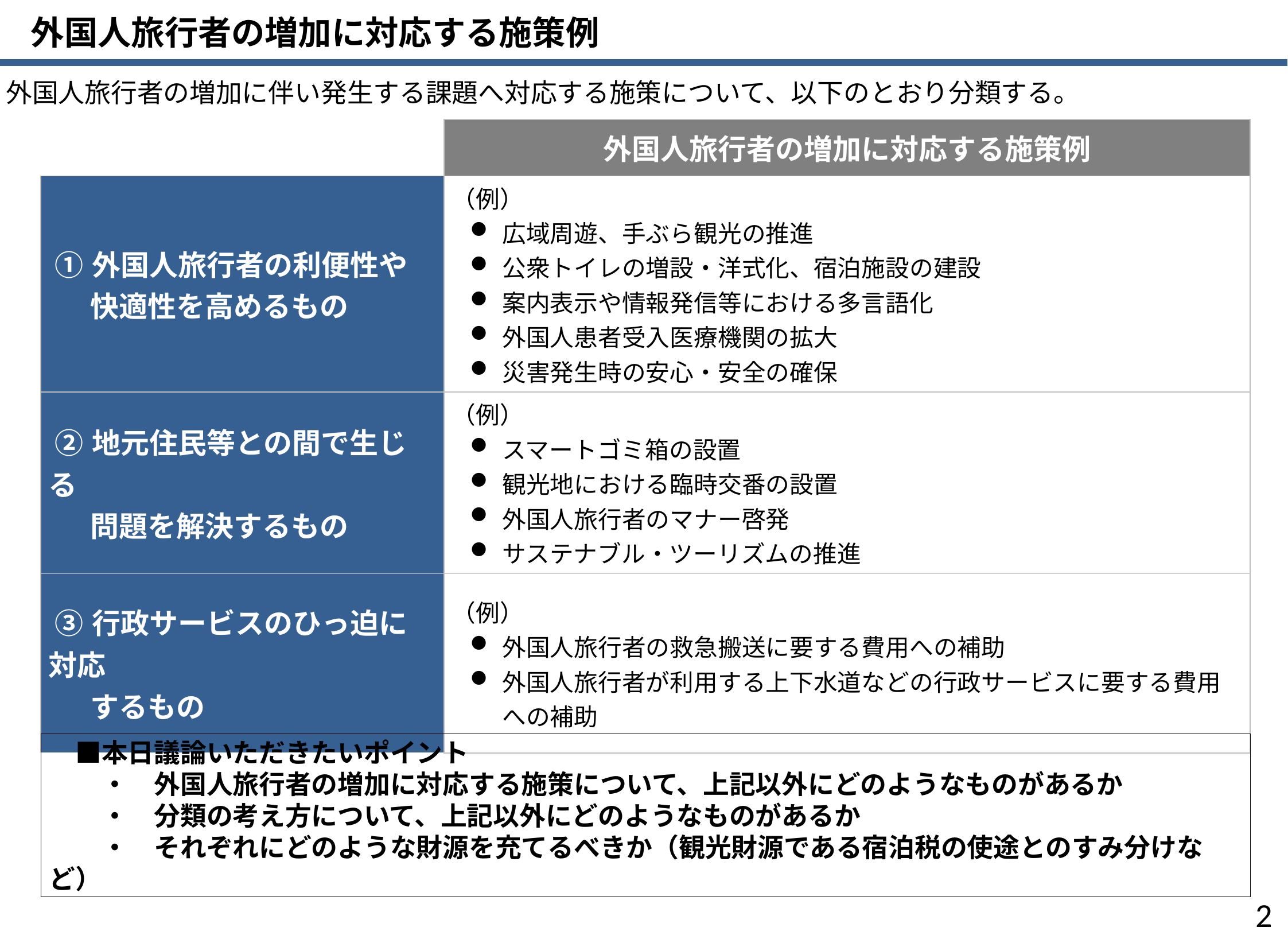

外国人旅行者の増加に対応する施策例

外国人旅行者の増加に伴い発生する課題へ対応する施策について、以下のとおり分類する。
|  | 外国人旅行者の増加に対応する施策例 |
| --- | --- |
| ①外国人旅行者の利便性や 　 快適性を高めるもの | （例） 広域周遊、手ぶら観光の推進 公衆トイレの増設・洋式化、宿泊施設の建設 案内表示や情報発信等における多言語化 外国人患者受入医療機関の拡大 災害発生時の安心・安全の確保 |
| ②地元住民等との間で生じる 　 問題を解決するもの | （例） スマートゴミ箱の設置 観光地における臨時交番の設置 外国人旅行者のマナー啓発 サステナブル・ツーリズムの推進 |
| ③行政サービスのひっ迫に対応 　 するもの | （例） 外国人旅行者の救急搬送に要する費用への補助 外国人旅行者が利用する上下水道などの行政サービスに要する費用への補助 |
　■本日議論いただきたいポイント
　　・　外国人旅行者の増加に対応する施策について、上記以外にどのようなものがあるか
　　・　分類の考え方について、上記以外にどのようなものがあるか
　　・　それぞれにどのような財源を充てるべきか（観光財源である宿泊税の使途とのすみ分けなど）
2